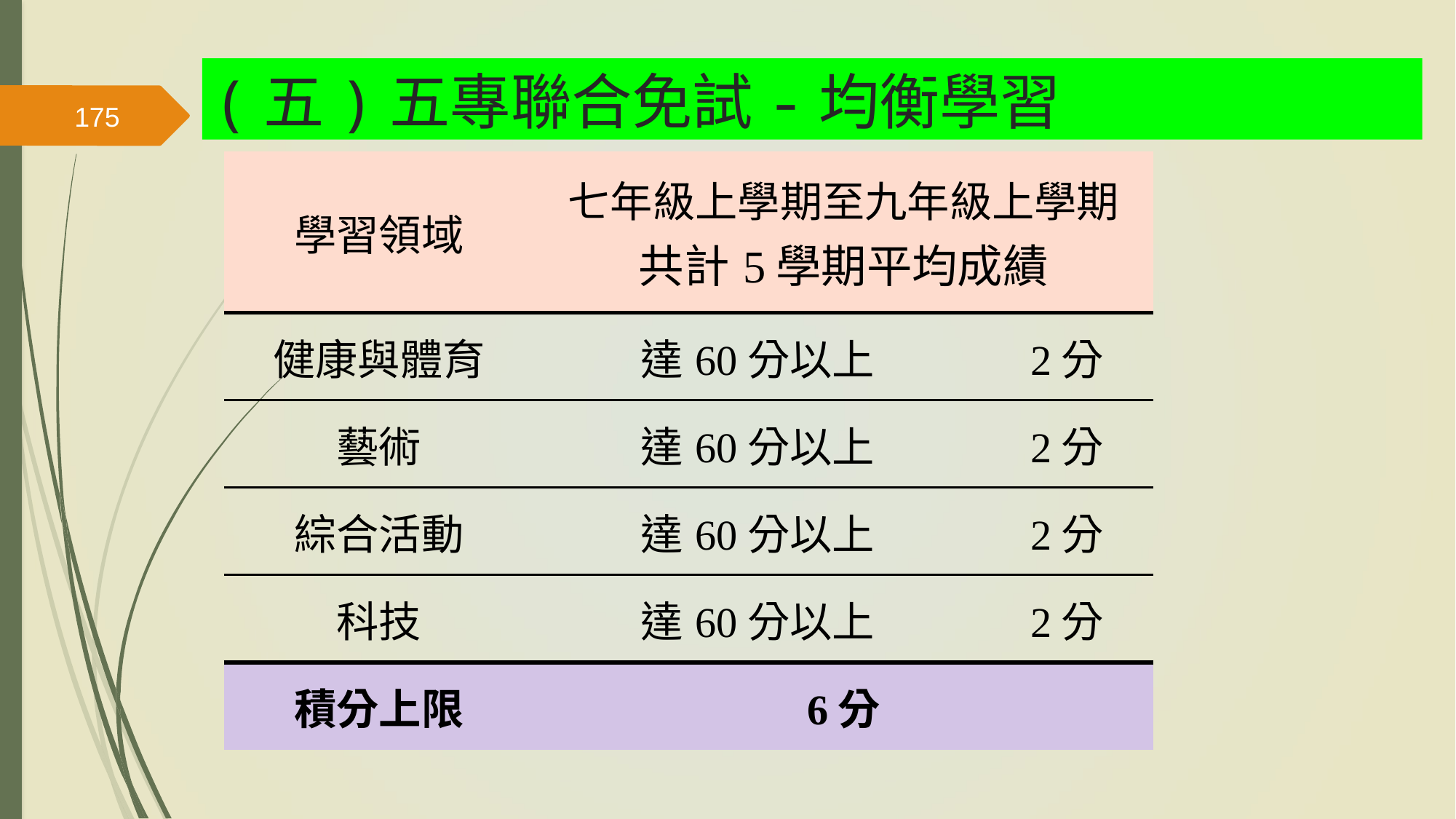

(五)五專聯合免試-均衡學習
175
| 學習領域 | 七年級上學期至九年級上學期 共計5學期平均成績 |  |
| --- | --- | --- |
| 健康與體育 | 達60分以上 | 2分 |
| 藝術 | 達60分以上 | 2分 |
| 綜合活動 | 達60分以上 | 2分 |
| 科技 | 達60分以上 | 2分 |
| 積分上限 | 6分 |  |